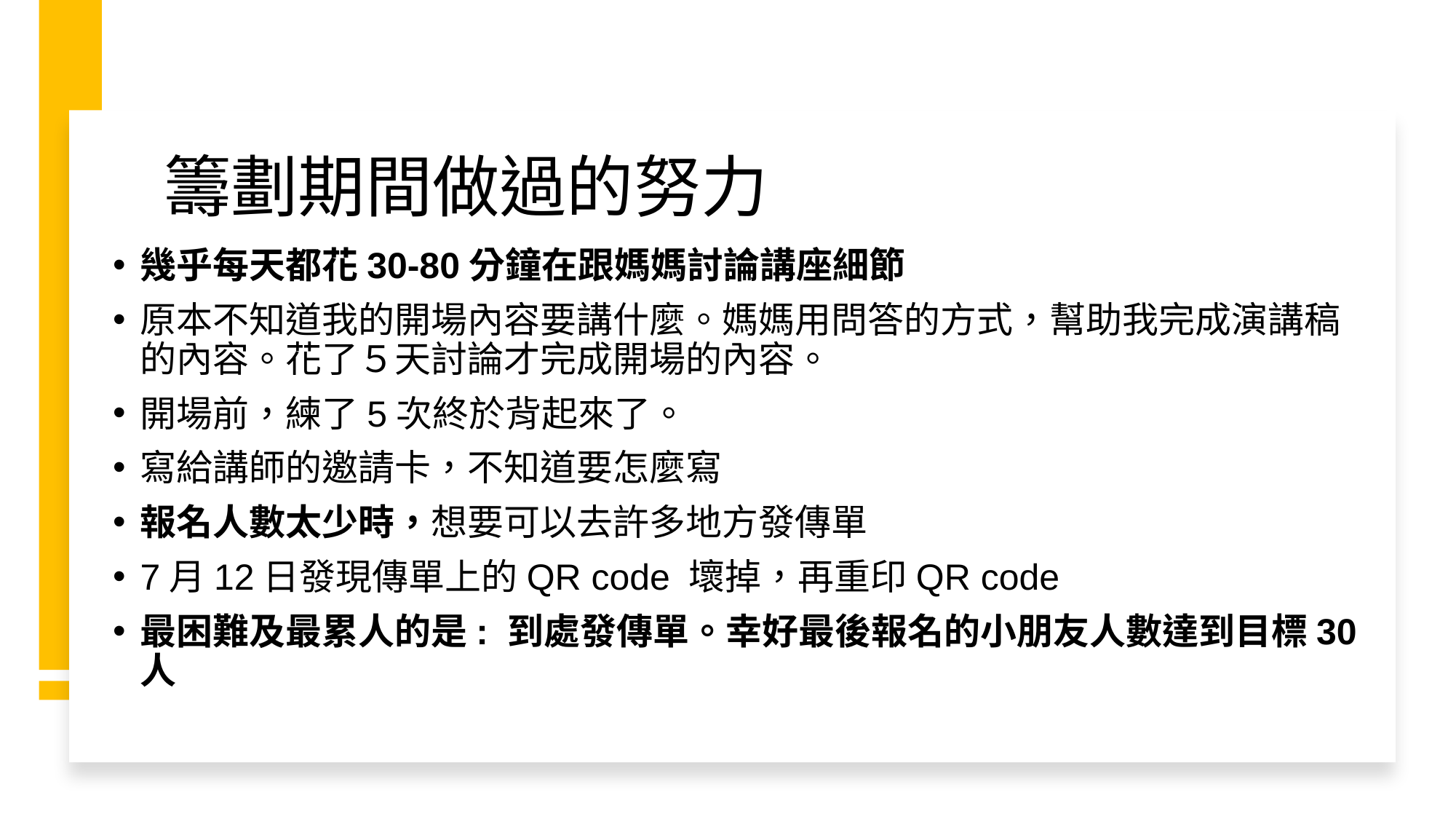

# 籌劃期間做過的努力
幾乎每天都花30-80分鐘在跟媽媽討論講座細節
原本不知道我的開場內容要講什麼。媽媽用問答的方式，幫助我完成演講稿的內容。花了５天討論才完成開場的內容。
開場前，練了5次終於背起來了。
寫給講師的邀請卡，不知道要怎麼寫
報名人數太少時，想要可以去許多地方發傳單
7月12日發現傳單上的QR code 壞掉，再重印QR code
最困難及最累人的是: 到處發傳單。幸好最後報名的小朋友人數達到目標30人